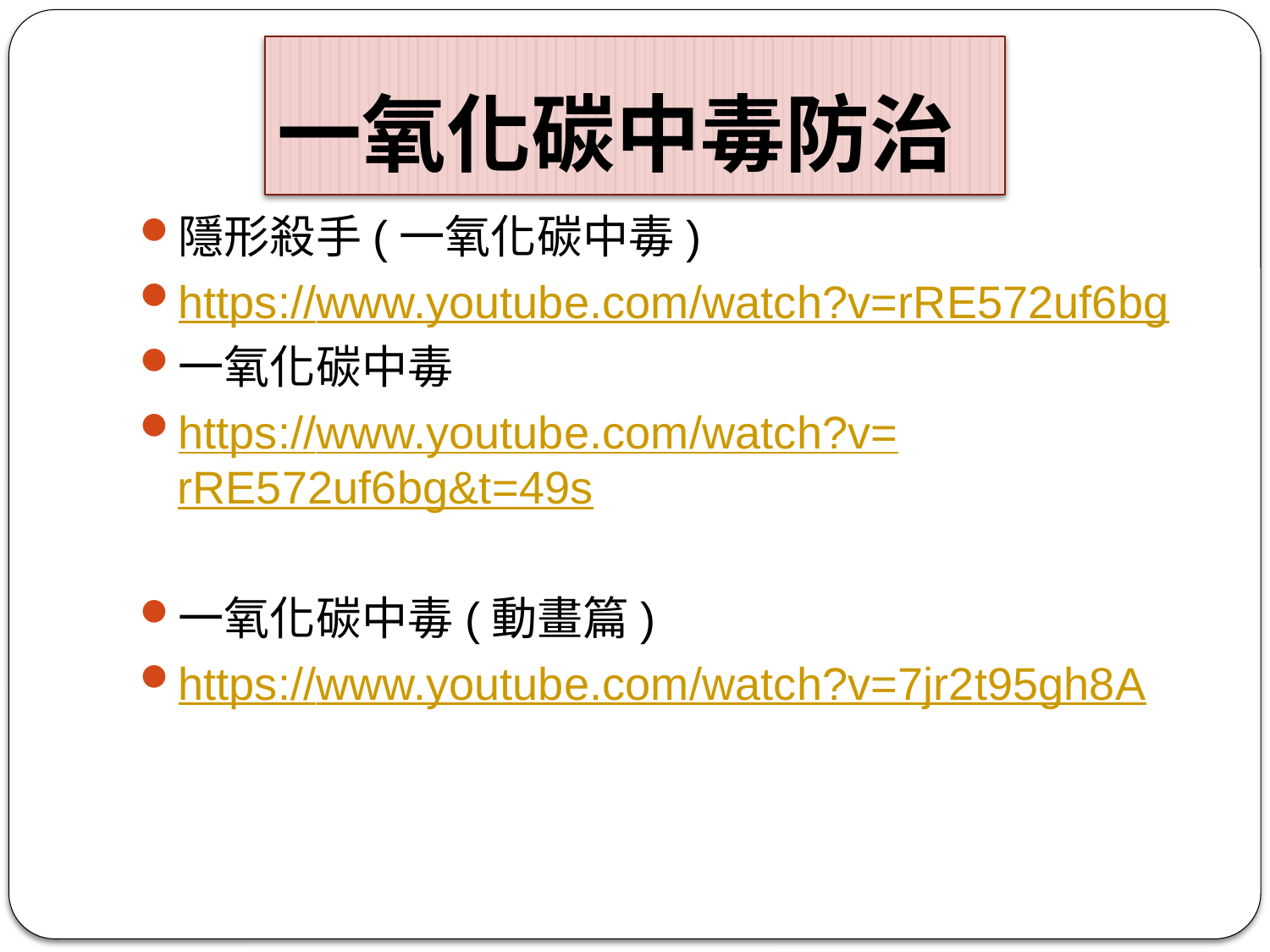

# 一氧化碳中毒防治
隱形殺手(一氧化碳中毒)
https://www.youtube.com/watch?v=rRE572uf6bg
一氧化碳中毒
https://www.youtube.com/watch?v=rRE572uf6bg&t=49s

一氧化碳中毒(動畫篇)
https://www.youtube.com/watch?v=7jr2t95gh8A